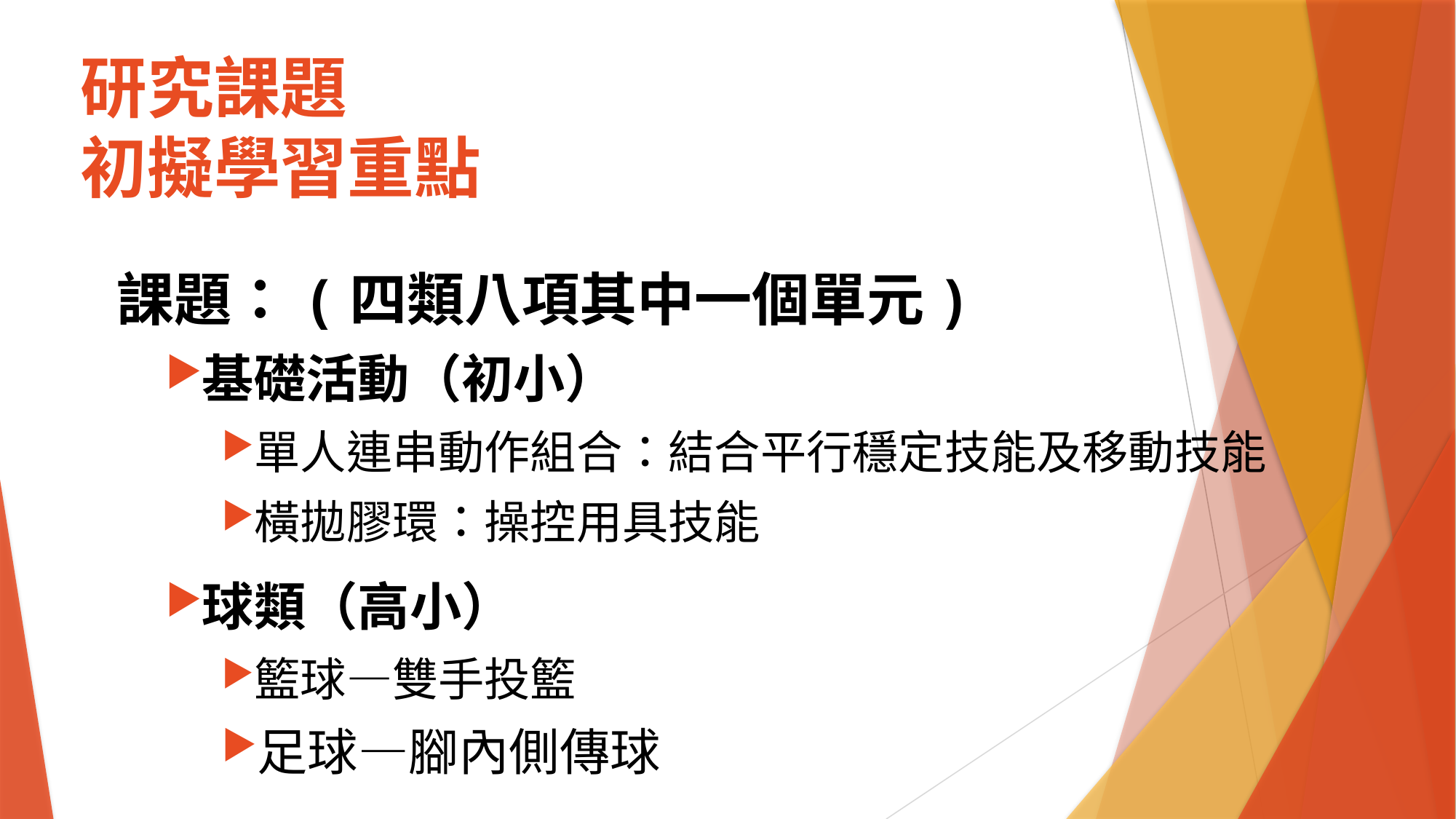

# 研究課題 初擬學習重點
課題：(四類八項其中一個單元)
基礎活動（初小）
單人連串動作組合：結合平行穩定技能及移動技能
橫拋膠環：操控用具技能
球類（高小）
籃球—雙手投籃
足球—腳內側傳球